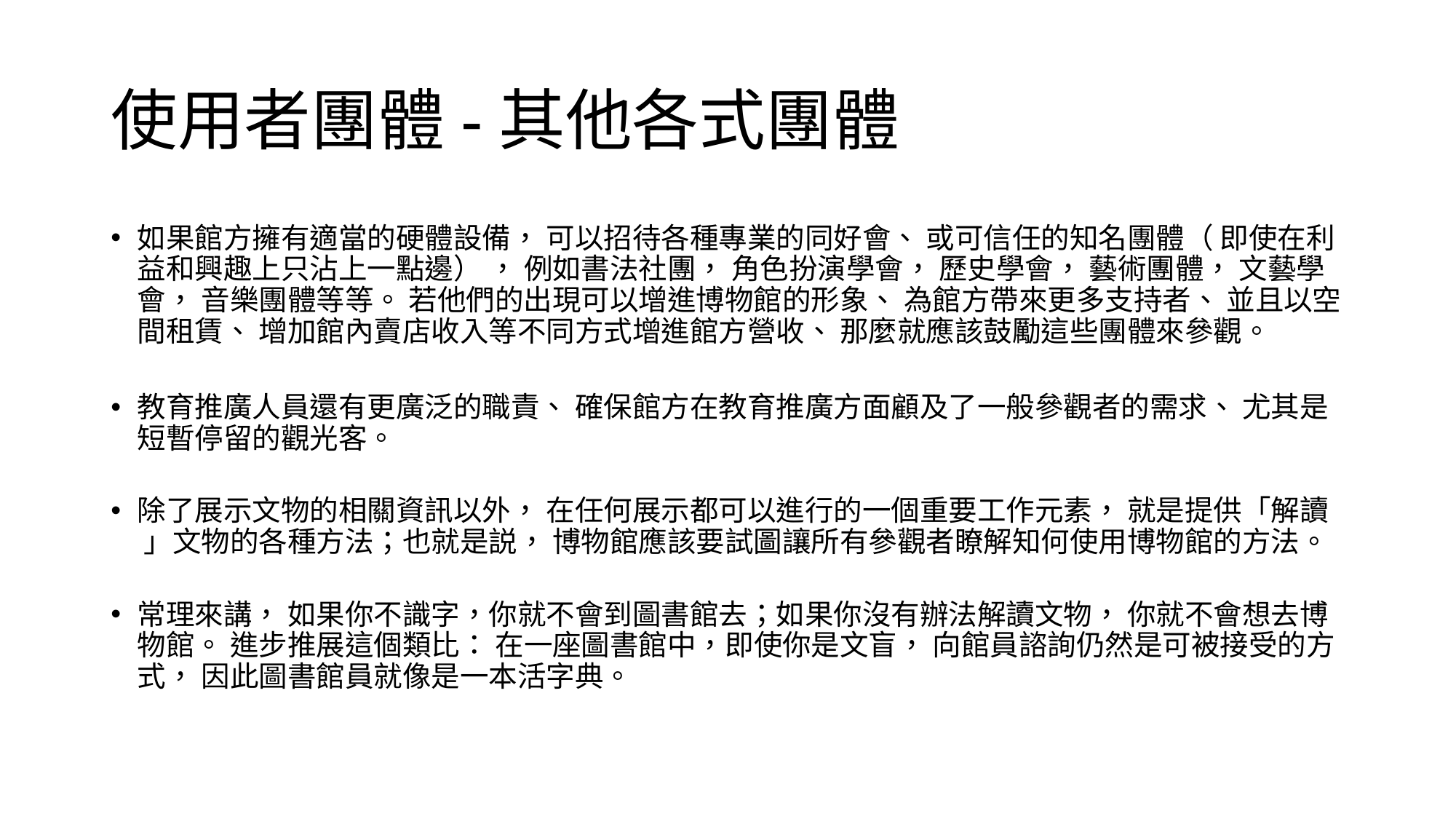

# 使用者團體-其他各式團體
如果館方擁有適當的硬體設備， 可以招待各種專業的同好會、 或可信任的知名團體（ 即使在利益和興趣上只沾上一點邊） ， 例如書法社團， 角色扮演學會， 歷史學會， 藝術團體， 文藝學會， 音樂團體等等。 若他們的出現可以增進博物館的形象、 為館方帶來更多支持者、 並且以空間租賃、 增加館內賣店收入等不同方式增進館方營收、 那麼就應該鼓勵這些團體來參觀。
教育推廣人員還有更廣泛的職責、 確保館方在教育推廣方面顧及了一般參觀者的需求、 尤其是短暫停留的觀光客。
除了展示文物的相關資訊以外， 在任何展示都可以進行的一個重要工作元素， 就是提供「解讀 」文物的各種方法；也就是説， 博物館應該要試圖讓所有參觀者瞭解知何使用博物館的方法。
常理來講， 如果你不識字，你就不會到圖書館去；如果你沒有辦法解讀文物， 你就不會想去博物館。 進步推展這個類比： 在一座圖書館中，即使你是文盲， 向館員諮詢仍然是可被接受的方式， 因此圖書館員就像是一本活字典。